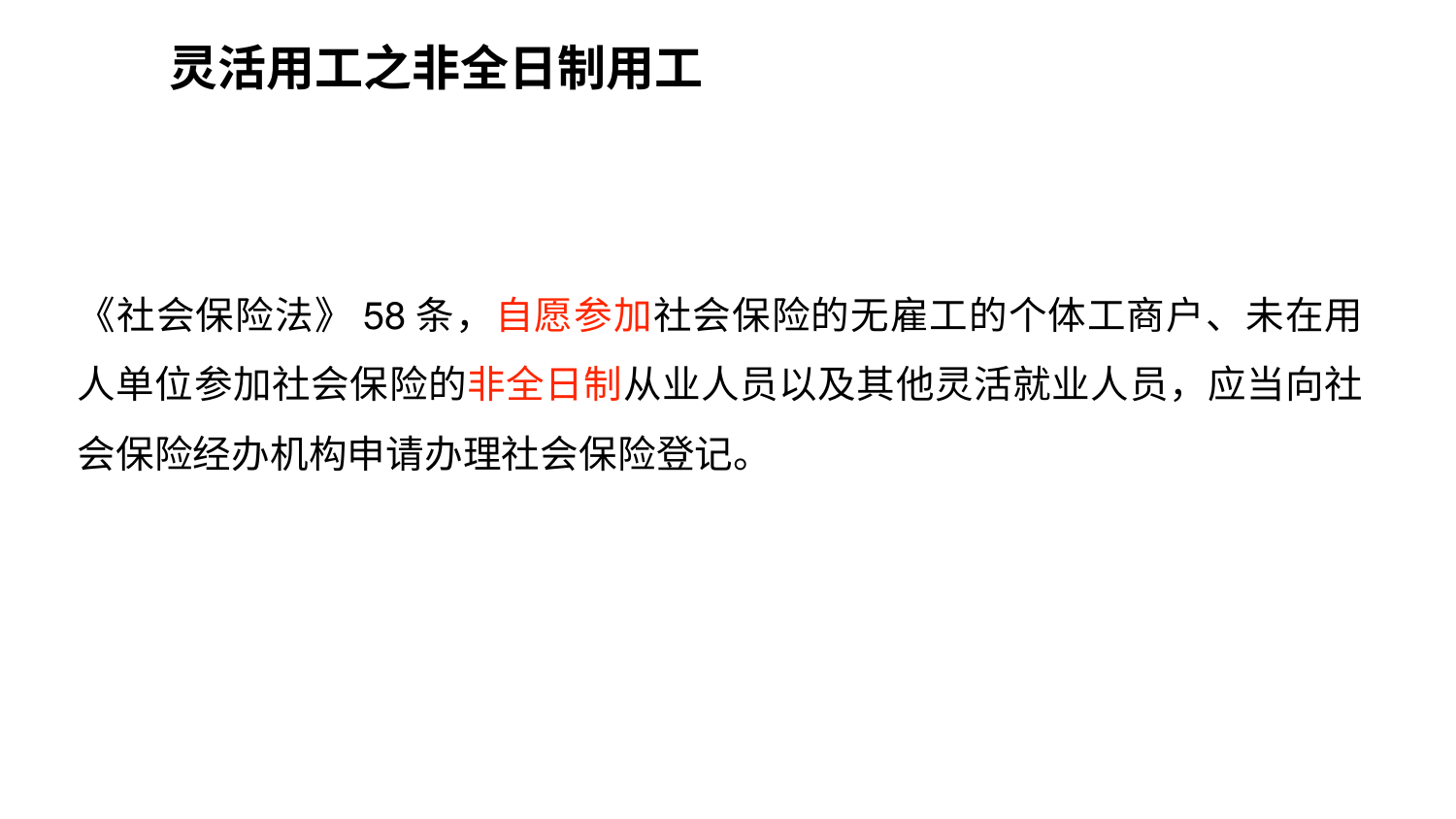

# 灵活用工之非全日制用工
《社会保险法》58条，自愿参加社会保险的无雇工的个体工商户、未在用人单位参加社会保险的非全日制从业人员以及其他灵活就业人员，应当向社会保险经办机构申请办理社会保险登记。